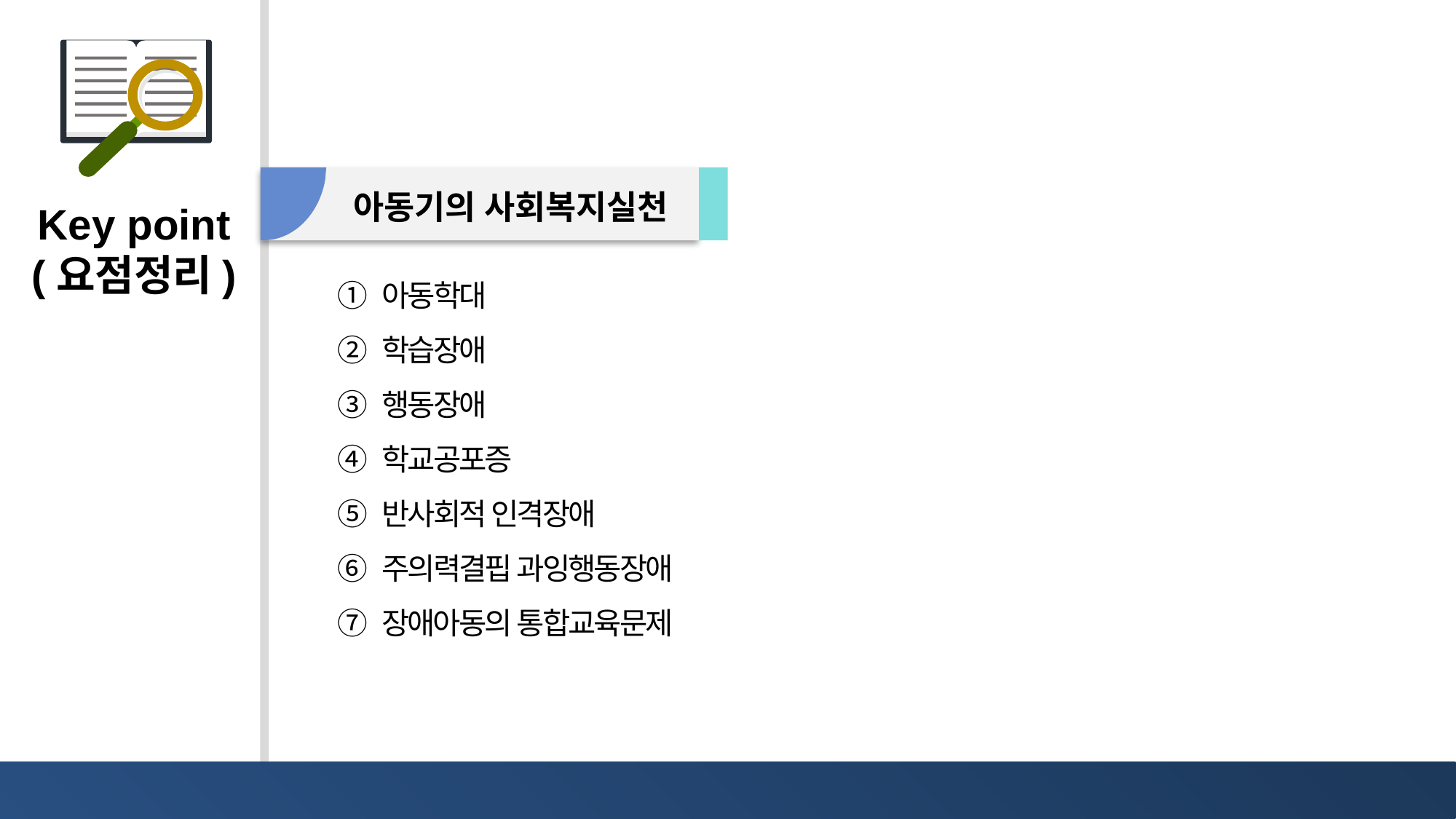

아동기의 사회복지실천
① 아동학대
② 학습장애
③ 행동장애
④ 학교공포증
⑤ 반사회적 인격장애
⑥ 주의력결핍 과잉행동장애
⑦ 장애아동의 통합교육문제